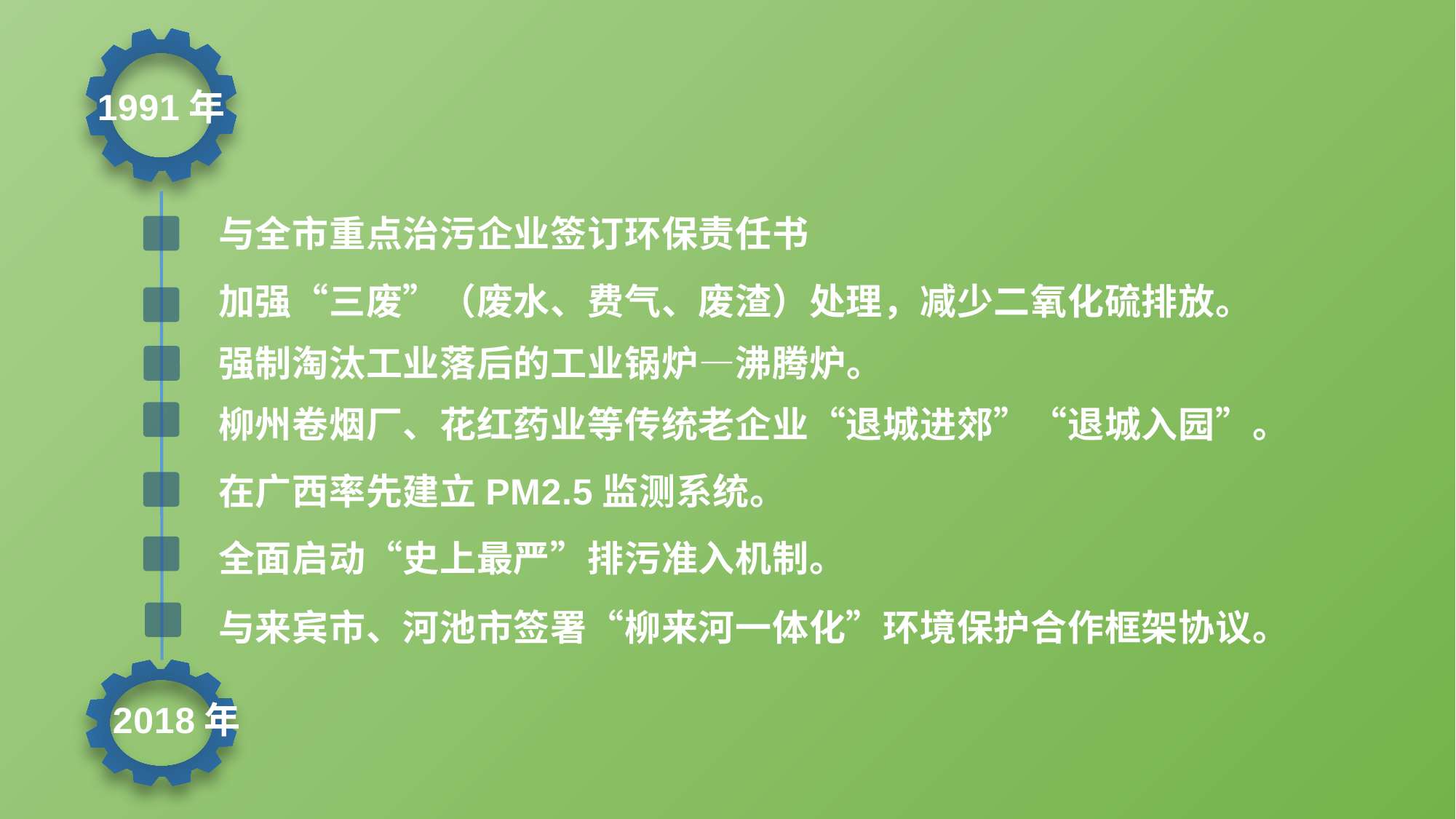

1991年

与全市重点治污企业签订环保责任书

加强“三废”（废水、费气、废渣）处理，减少二氧化硫排放。

强制淘汰工业落后的工业锅炉—沸腾炉。

柳州卷烟厂、花红药业等传统老企业“退城进郊”“退城入园”。

在广西率先建立PM2.5监测系统。

全面启动“史上最严”排污准入机制。

与来宾市、河池市签署“柳来河一体化”环境保护合作框架协议。

2018年